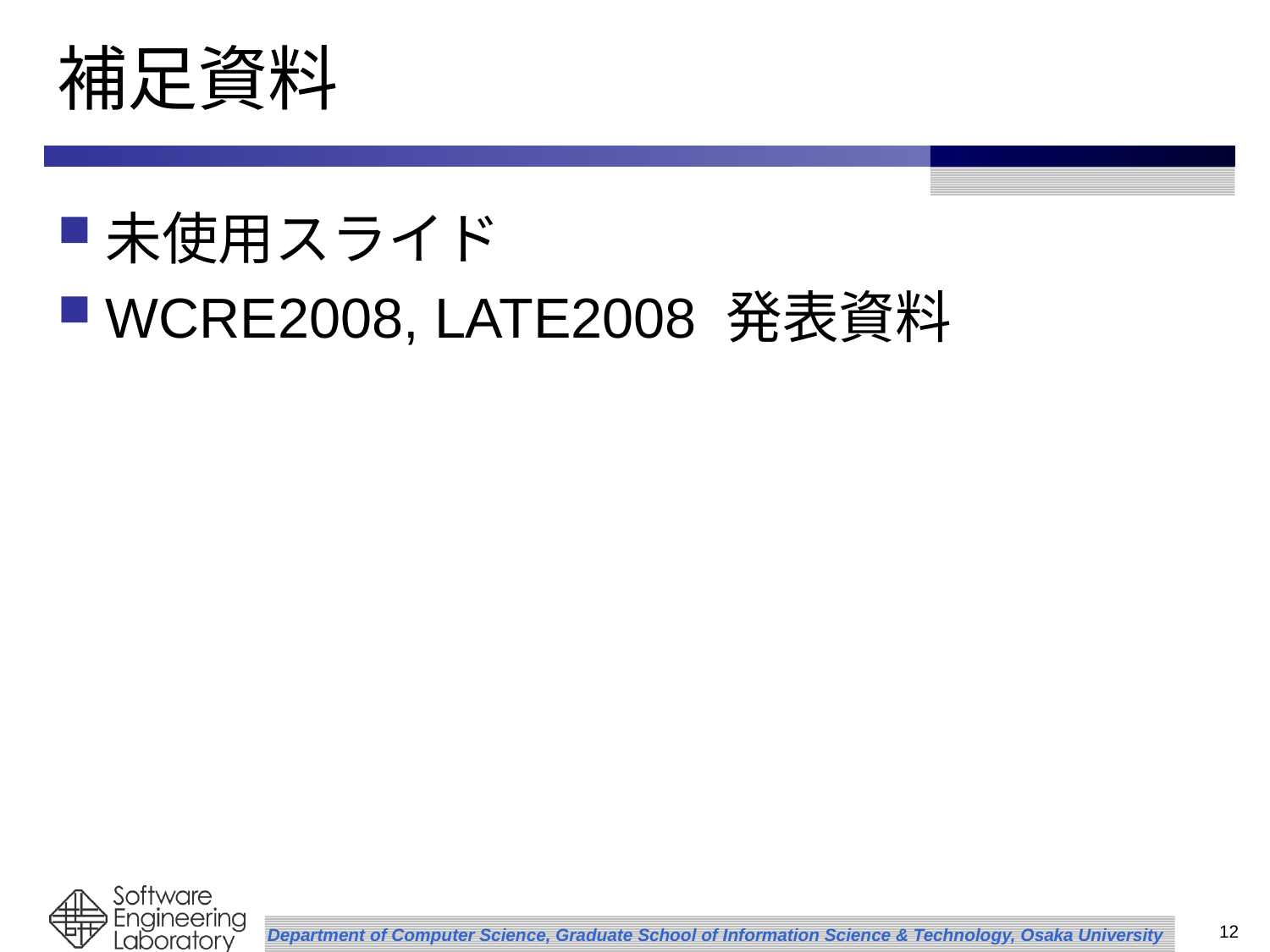

# 補足資料
未使用スライド
WCRE2008, LATE2008 発表資料
12